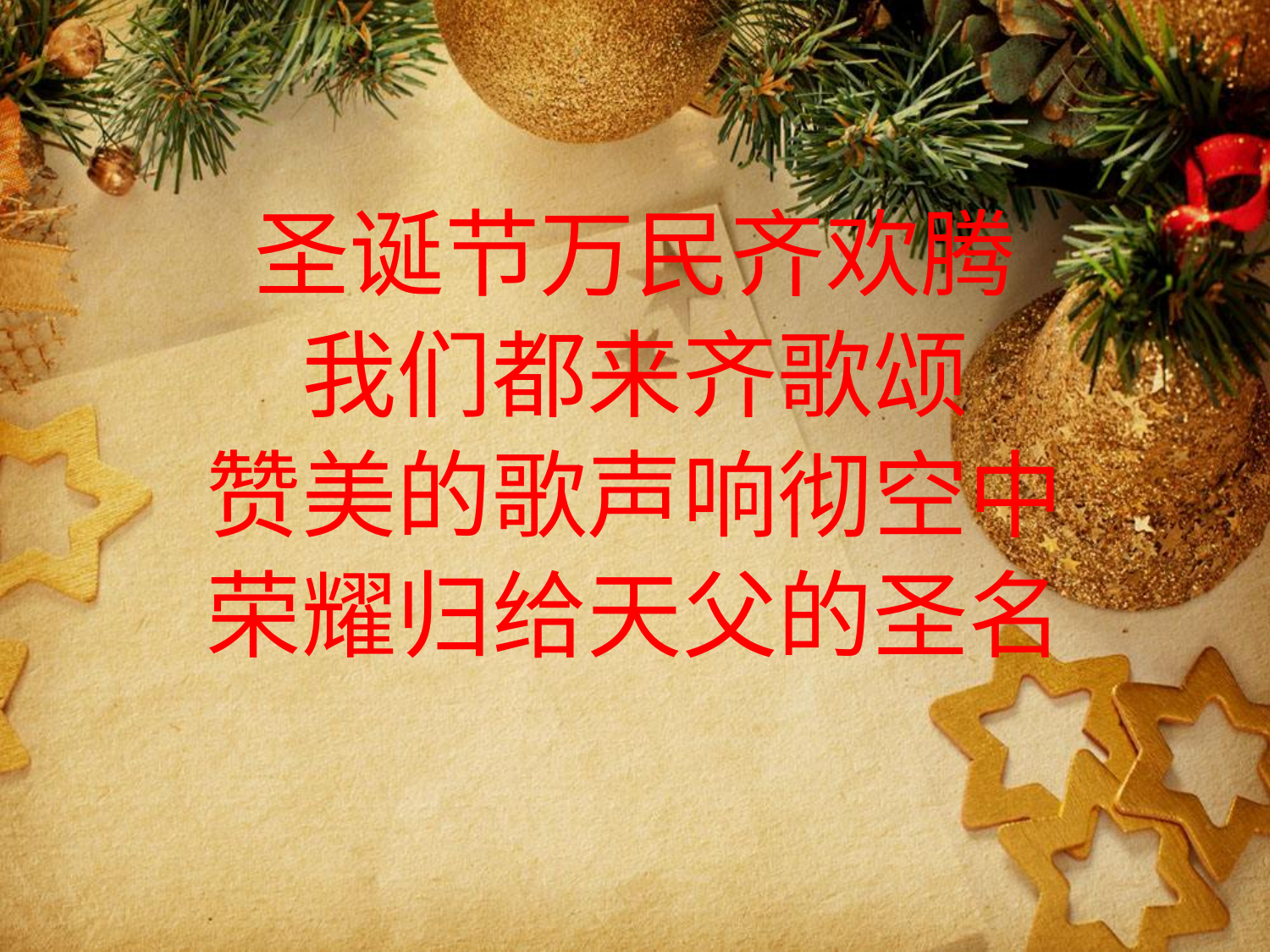

圣诞节万民齐欢腾
我们都来齐歌颂
赞美的歌声响彻空中
荣耀归给天父的圣名